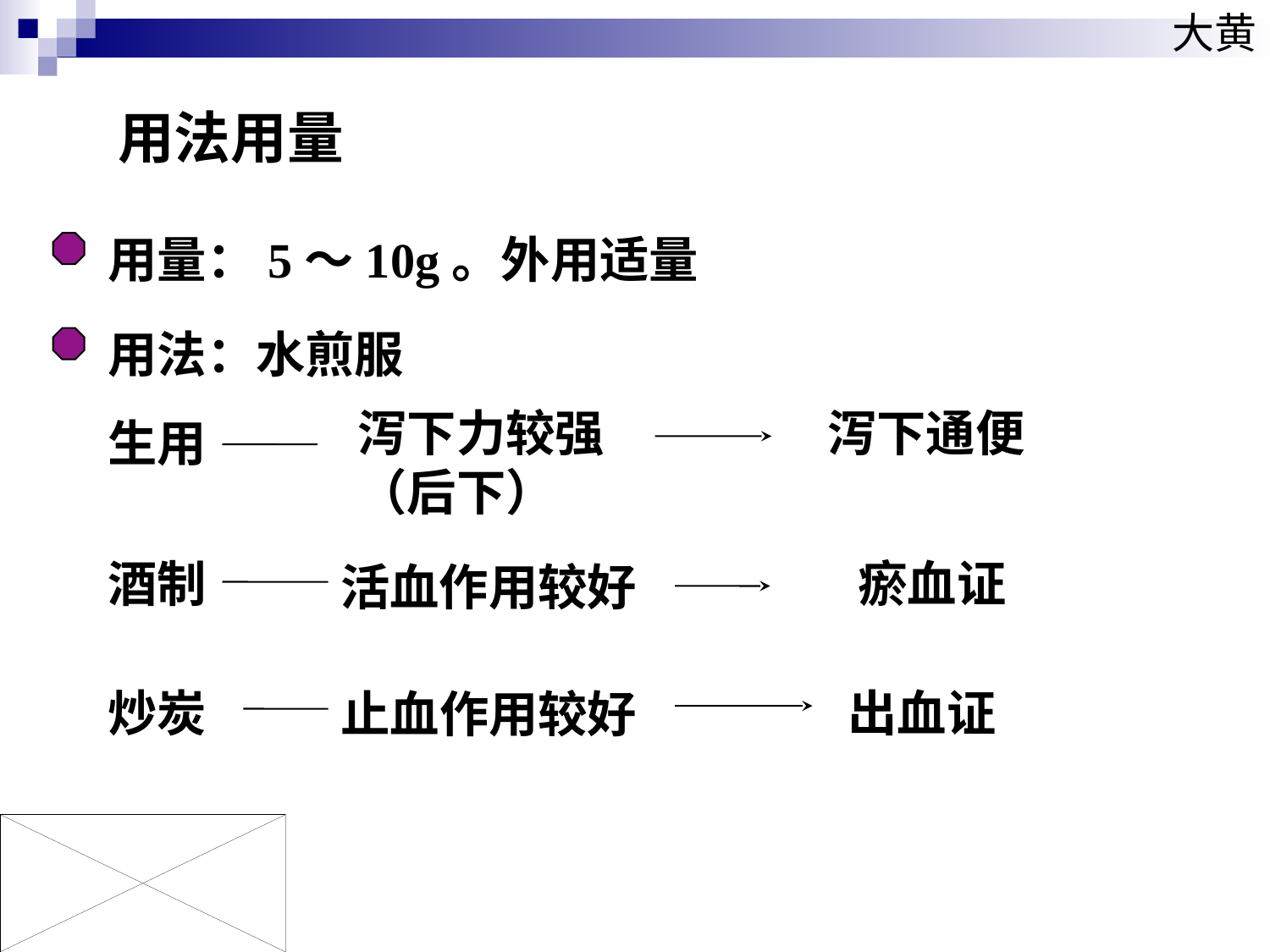

大黄
用法用量
用量：5～10g。外用适量

用法：水煎服

泻下力较强（后下）
泻下通便
生用

酒制
瘀血证
活血作用较好

炒炭
出血证
止血作用较好